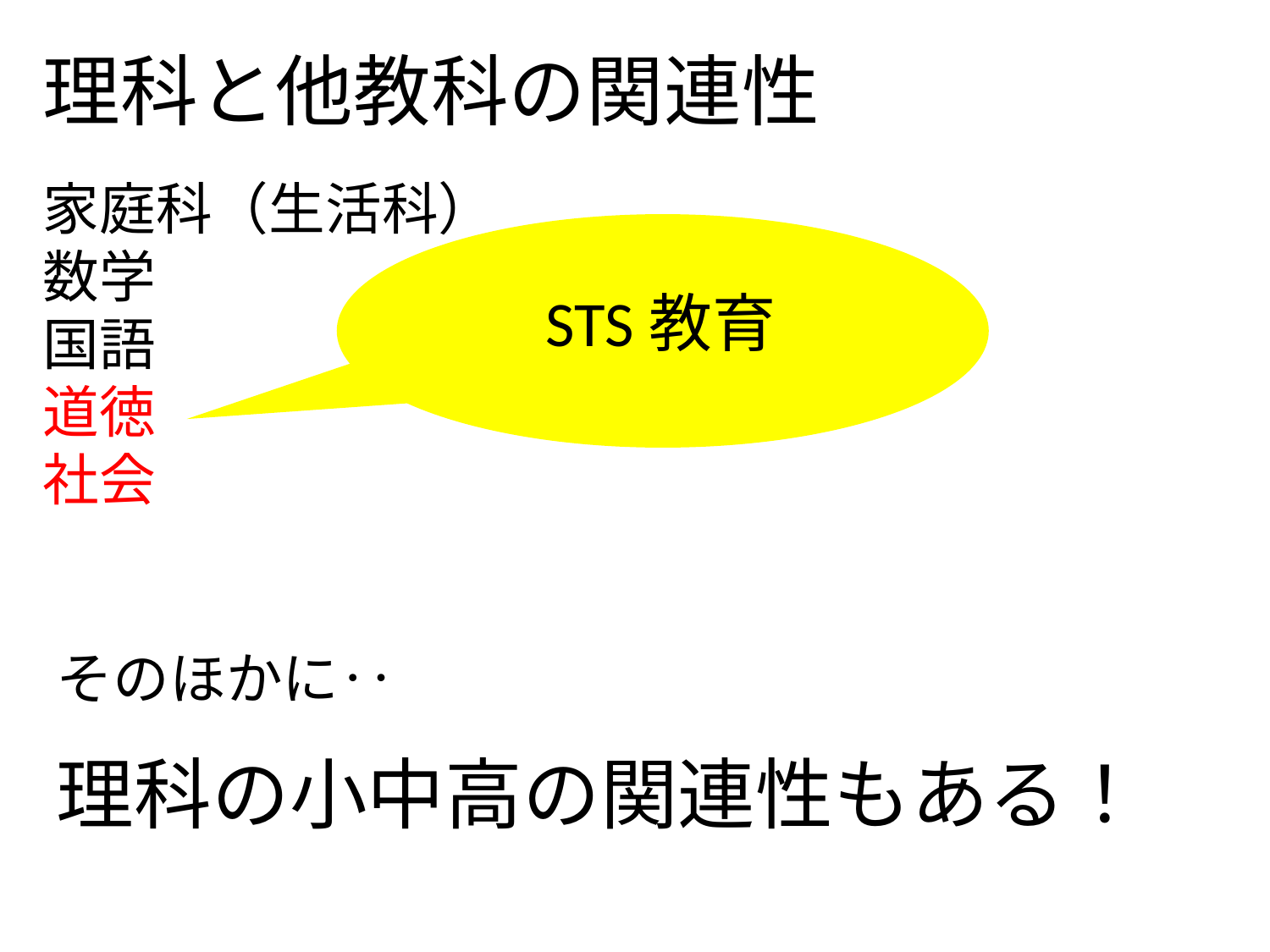

理科と他教科の関連性

家庭科（生活科）
数学
国語
道徳
社会

STS教育
そのほかに‥
理科の小中高の関連性もある！